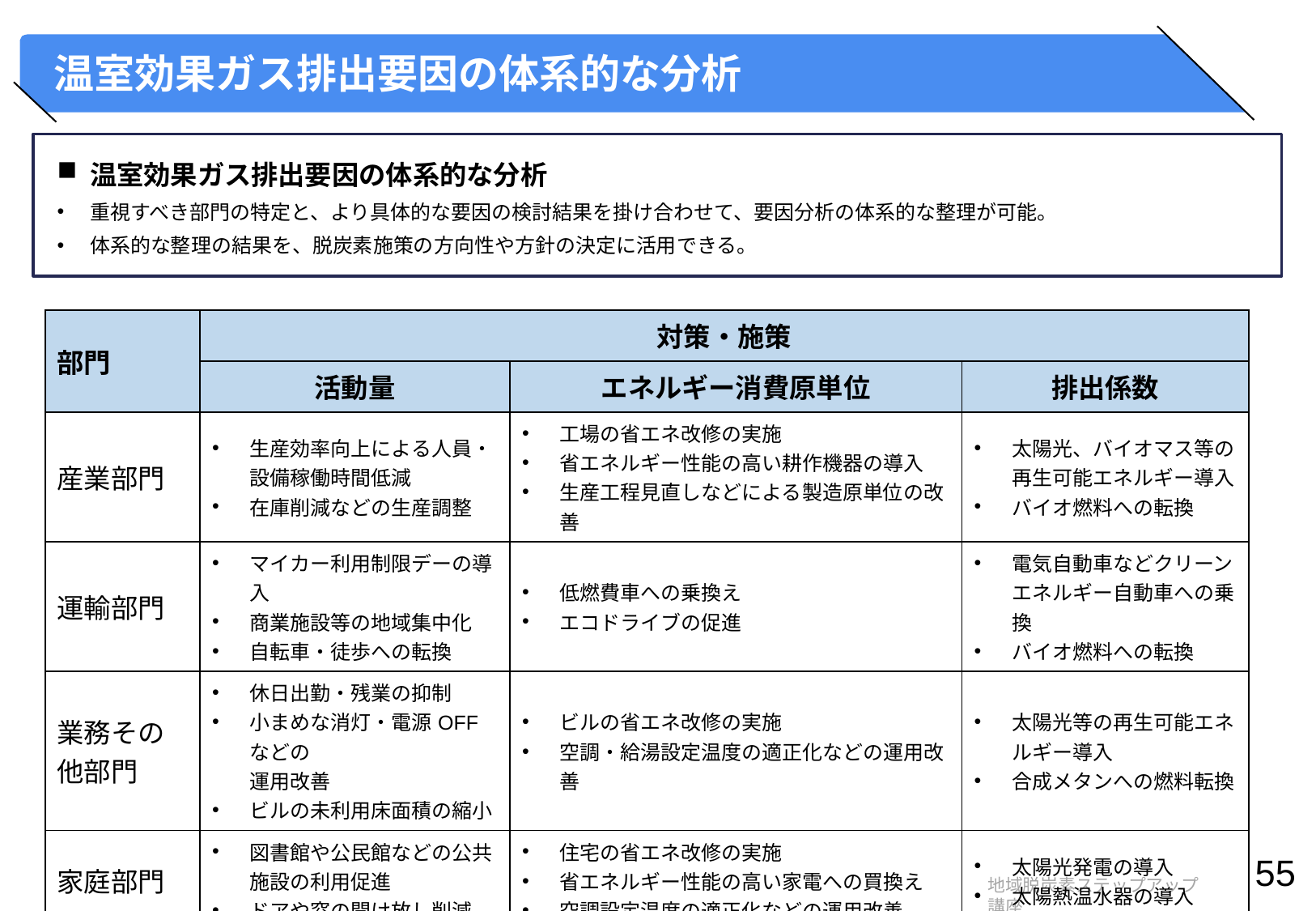

# 温室効果ガス排出要因の体系的な分析
温室効果ガス排出要因の体系的な分析
重視すべき部門の特定と、より具体的な要因の検討結果を掛け合わせて、要因分析の体系的な整理が可能。
体系的な整理の結果を、脱炭素施策の方向性や方針の決定に活用できる。
| 部門 | 対策・施策 |  |  |
| --- | --- | --- | --- |
| 部門 | 活動量 | エネルギー消費原単位 | 排出係数 |
| 産業部門 | 生産効率向上による人員・設備稼働時間低減 在庫削減などの⽣産調整 | 工場の省エネ改修の実施 省エネルギー性能の高い耕作機器の導入 ⽣産⼯程⾒直しなどによる製造原単位の改善 | 太陽光、バイオマス等の再⽣可能エネルギー導⼊ バイオ燃料への転換 |
| 運輸部門 | マイカー利用制限デーの導入 商業施設等の地域集中化 ⾃転⾞・徒歩への転換 | 低燃費⾞への乗換え エコドライブの促進 | 電気⾃動⾞などクリーンエネルギー⾃動⾞への乗換 バイオ燃料への転換 |
| 業務その他部門 | 休日出勤・残業の抑制 ⼩まめな消灯・電源OFFなどの 運⽤改善 ビルの未利用床面積の縮小 | ビルの省エネ改修の実施 空調・給湯設定温度の適正化などの運⽤改善 | 太陽光等の再⽣可能エネルギー導⼊ 合成メタンへの燃料転換 |
| 家庭部門 | 図書館や公民館などの公共施設の利用促進 ドアや窓の開け放し削減 | 住宅の省エネ改修の実施 省エネルギー性能の高い家電への買換え 空調設定温度の適正化などの運⽤改善 | 太陽光発電の導⼊ 太陽熱温⽔器の導⼊ |